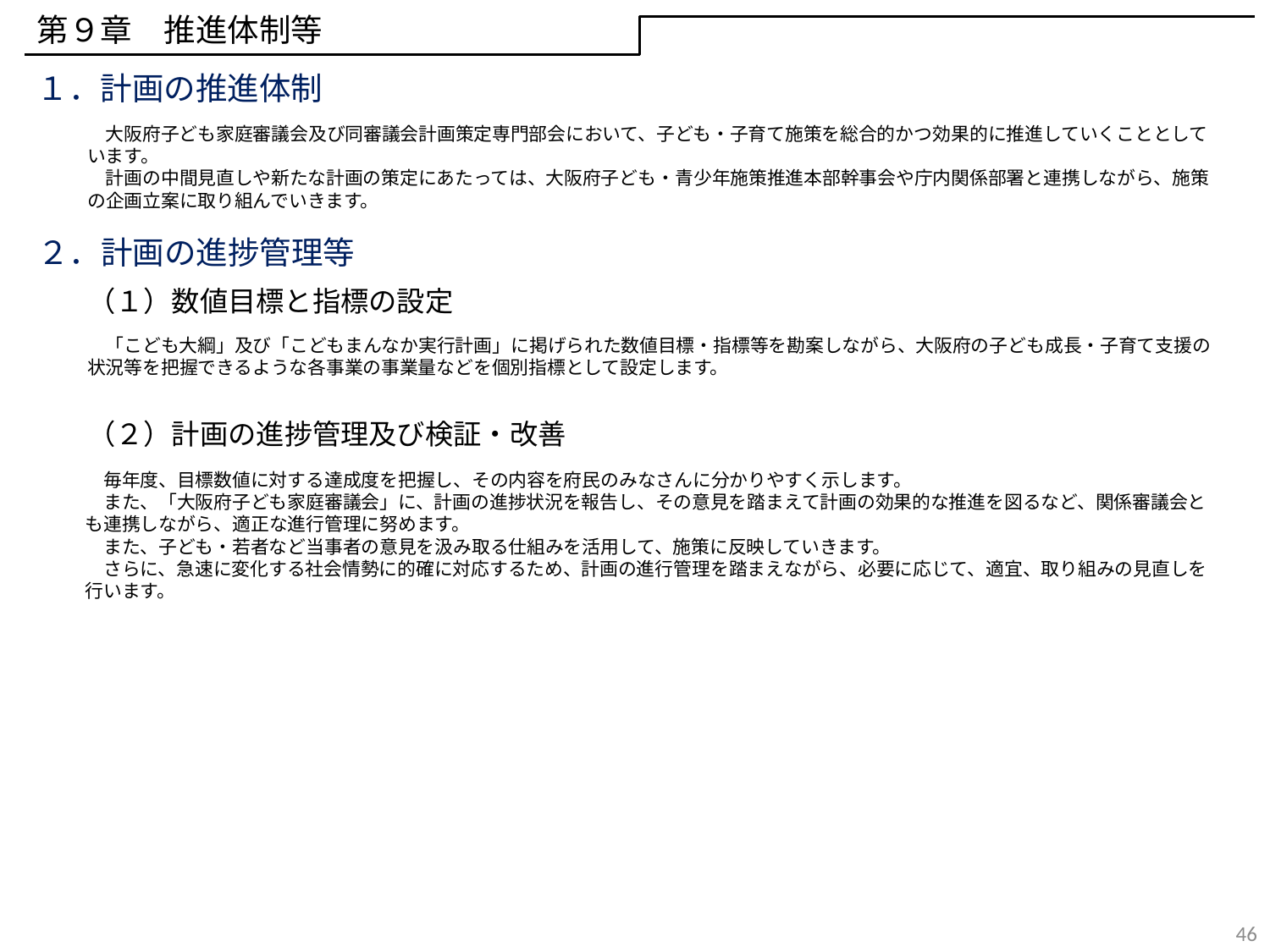

第９章　推進体制等
１．計画の推進体制
　大阪府子ども家庭審議会及び同審議会計画策定専門部会において、子ども・子育て施策を総合的かつ効果的に推進していくこととしています。
　計画の中間見直しや新たな計画の策定にあたっては、大阪府子ども・青少年施策推進本部幹事会や庁内関係部署と連携しながら、施策の企画立案に取り組んでいきます。
２．計画の進捗管理等
（１）数値目標と指標の設定
　「こども大綱」及び「こどもまんなか実行計画」に掲げられた数値目標・指標等を勘案しながら、大阪府の子ども成長・子育て支援の状況等を把握できるような各事業の事業量などを個別指標として設定します。
（２）計画の進捗管理及び検証・改善
　毎年度、目標数値に対する達成度を把握し、その内容を府民のみなさんに分かりやすく示します。
　また、「大阪府子ども家庭審議会」に、計画の進捗状況を報告し、その意見を踏まえて計画の効果的な推進を図るなど、関係審議会とも連携しながら、適正な進行管理に努めます。
　また、子ども・若者など当事者の意見を汲み取る仕組みを活用して、施策に反映していきます。
　さらに、急速に変化する社会情勢に的確に対応するため、計画の進行管理を踏まえながら、必要に応じて、適宜、取り組みの見直しを行います。
46